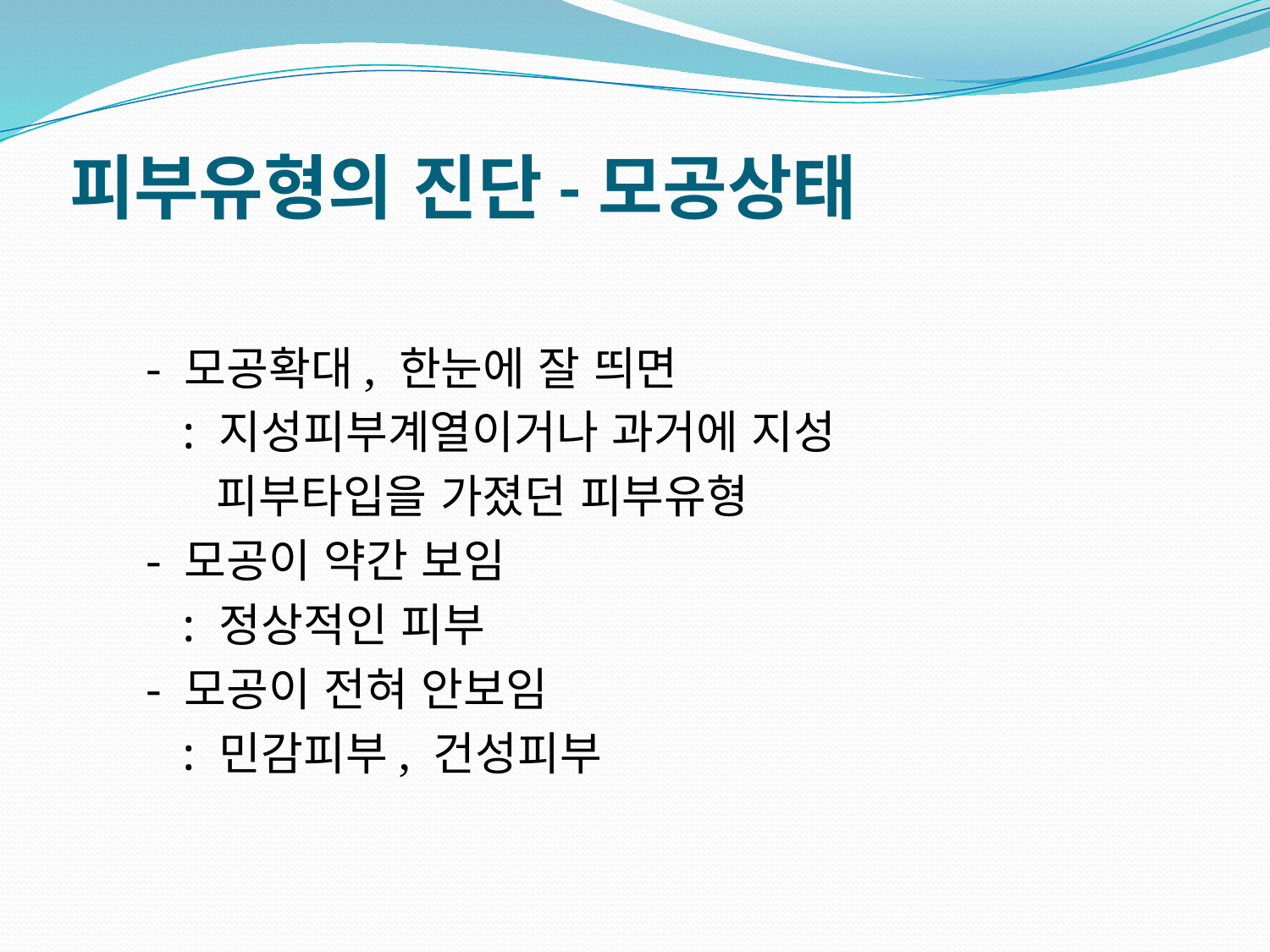

# 피부유형의 진단-모공상태

      - 모공확대, 한눈에 잘 띄면
         : 지성피부계열이거나 과거에 지성
          피부타입을 가졌던 피부유형
      - 모공이 약간 보임
         : 정상적인 피부
      - 모공이 전혀 안보임
         : 민감피부, 건성피부